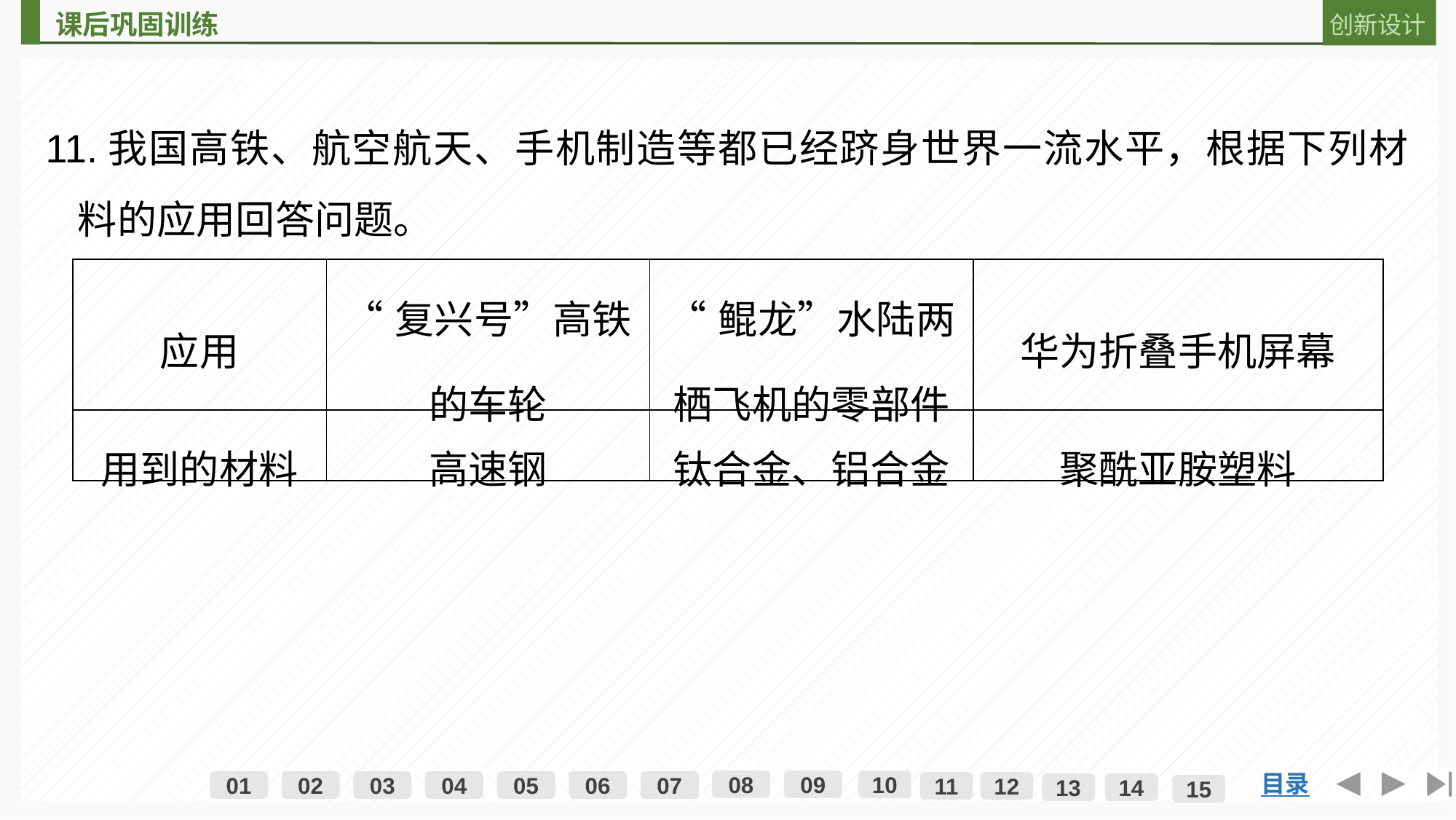

11.我国高铁、航空航天、手机制造等都已经跻身世界一流水平，根据下列材料的应用回答问题。
| 应用 | “复兴号”高铁的车轮 | “鲲龙”水陆两栖飞机的零部件 | 华为折叠手机屏幕 |
| --- | --- | --- | --- |
| 用到的材料 | 高速钢 | 钛合金、铝合金 | 聚酰亚胺塑料 |